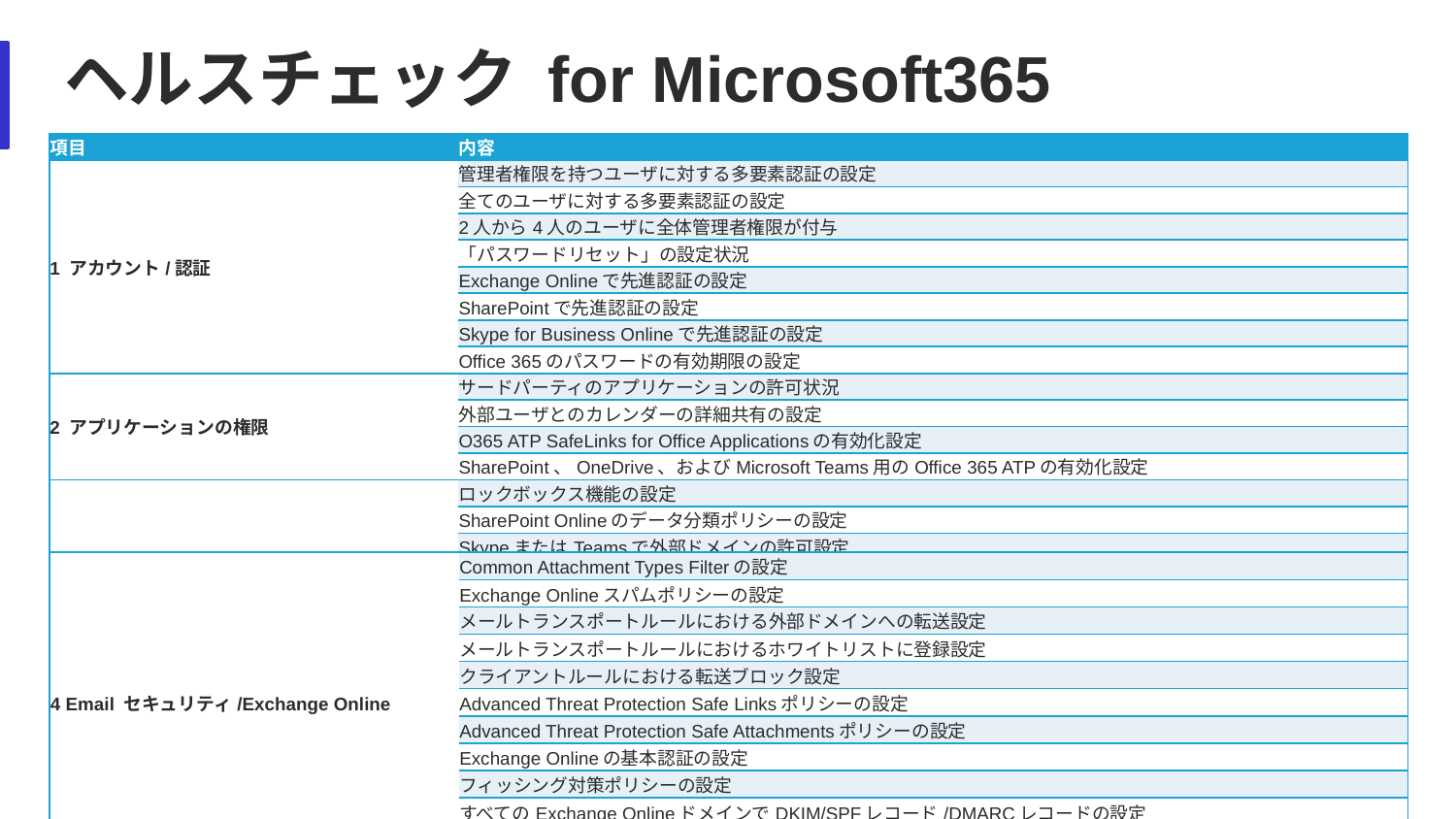

# ヘルスチェック for Microsoft365
| 項目 | 内容 |
| --- | --- |
| 1 アカウント/認証 | 管理者権限を持つユーザに対する多要素認証の設定 |
|  | 全てのユーザに対する多要素認証の設定 |
|  | 2人から4人のユーザに全体管理者権限が付与 |
|  | 「パスワードリセット」の設定状況 |
|  | Exchange Onlineで先進認証の設定 |
|  | SharePointで先進認証の設定 |
|  | Skype for Business Onlineで先進認証の設定 |
|  | Office 365のパスワードの有効期限の設定 |
| 2 アプリケーションの権限 | サードパーティのアプリケーションの許可状況 |
|  | 外部ユーザとのカレンダーの詳細共有の設定 |
|  | O365 ATP SafeLinks for Office Applicationsの有効化設定 |
|  | SharePoint、OneDrive、およびMicrosoft Teams用のOffice 365 ATPの有効化設定 |
| 3 データマネジメント | ロックボックス機能の設定 |
|  | SharePoint Onlineのデータ分類ポリシーの設定 |
|  | SkypeまたはTeamsで外部ドメインの許可設定 |
|  | DLPポリシーの有効化設定 |
|  | 外部ユーザが、自分が所有していないファイル、フォルダー、およびサイトを共有設定 |
|  | Teamsでの外部ファイル共有サービスの許可設定 |
| 4 Email セキュリティ/Exchange Online | Common Attachment Types Filterの設定 |
| --- | --- |
|  | Exchange Onlineスパムポリシーの設定 |
|  | メールトランスポートルールにおける外部ドメインへの転送設定 |
|  | メールトランスポートルールにおけるホワイトリストに登録設定 |
|  | クライアントルールにおける転送ブロック設定 |
|  | Advanced Threat Protection Safe Linksポリシーの設定 |
|  | Advanced Threat Protection Safe Attachmentsポリシーの設定 |
|  | Exchange Onlineの基本認証の設定 |
|  | フィッシング対策ポリシーの設定 |
|  | すべてのExchange OnlineドメインでDKIM/SPFレコード/DMARCレコードの設定 |
|  | マルウェア検知に伴う内部ユーザへの通知設定 |